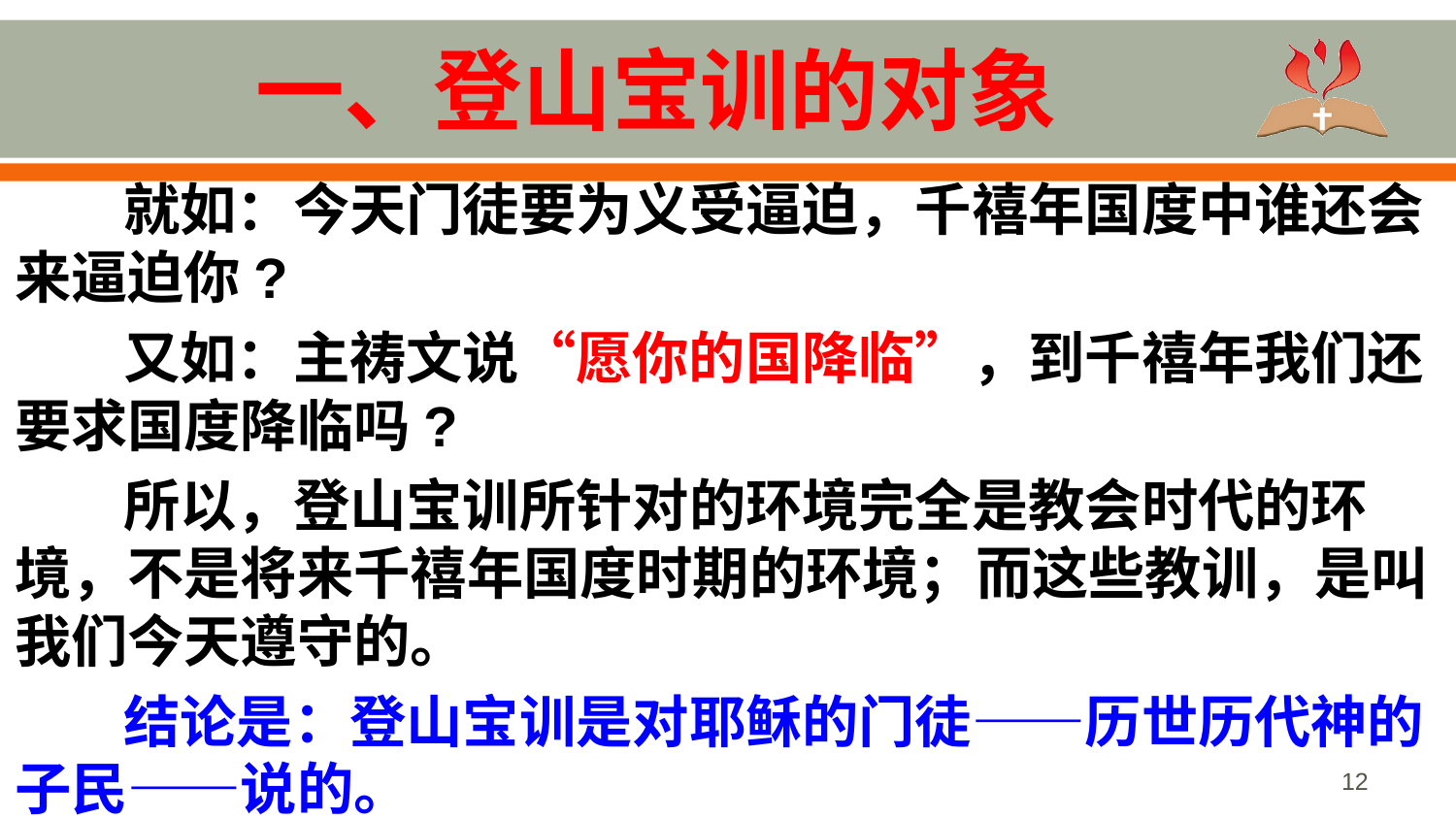

# 一、登山宝训的对象
就如：今天门徒要为义受逼迫，千禧年国度中谁还会来逼迫你?
又如：主祷文说“愿你的国降临”，到千禧年我们还要求国度降临吗?
所以，登山宝训所针对的环境完全是教会时代的环境，不是将来千禧年国度时期的环境；而这些教训，是叫我们今天遵守的。
结论是：登山宝训是对耶稣的门徒——历世历代神的子民——说的。

12